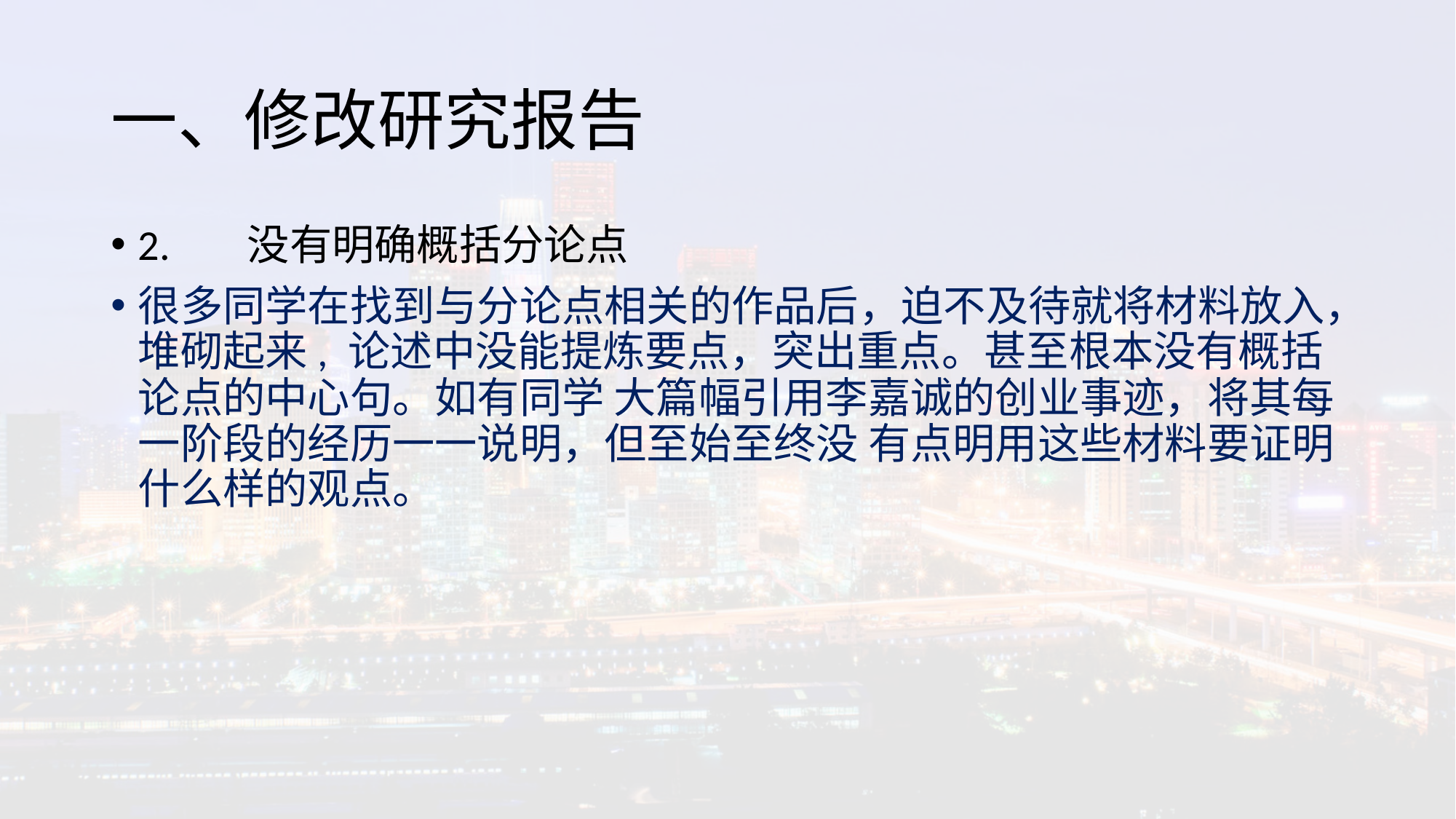

# 一、修改研究报告
2.	没有明确概括分论点
很多同学在找到与分论点相关的作品后，迫不及待就将材料放入，堆砌起来, 论述中没能提炼要点，突出重点。甚至根本没有概括论点的中心句。如有同学 大篇幅引用李嘉诚的创业事迹，将其每一阶段的经历一一说明，但至始至终没 有点明用这些材料要证明什么样的观点。